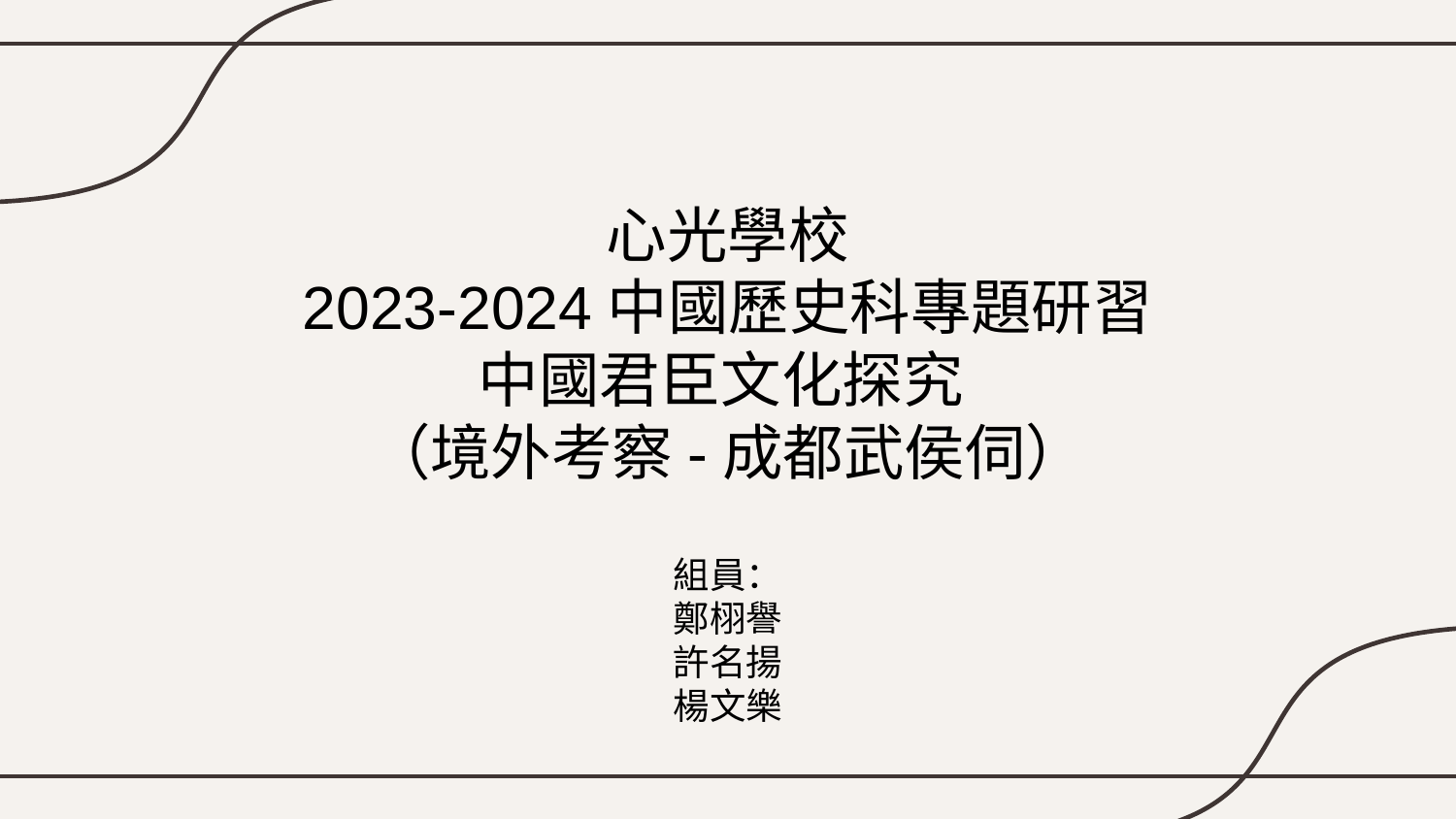

# 心光學校
2023-2024中國歷史科專題研習
中國君臣文化探究
（境外考察-成都武侯伺）
組員：
鄭栩譽
許名揚
楊文樂